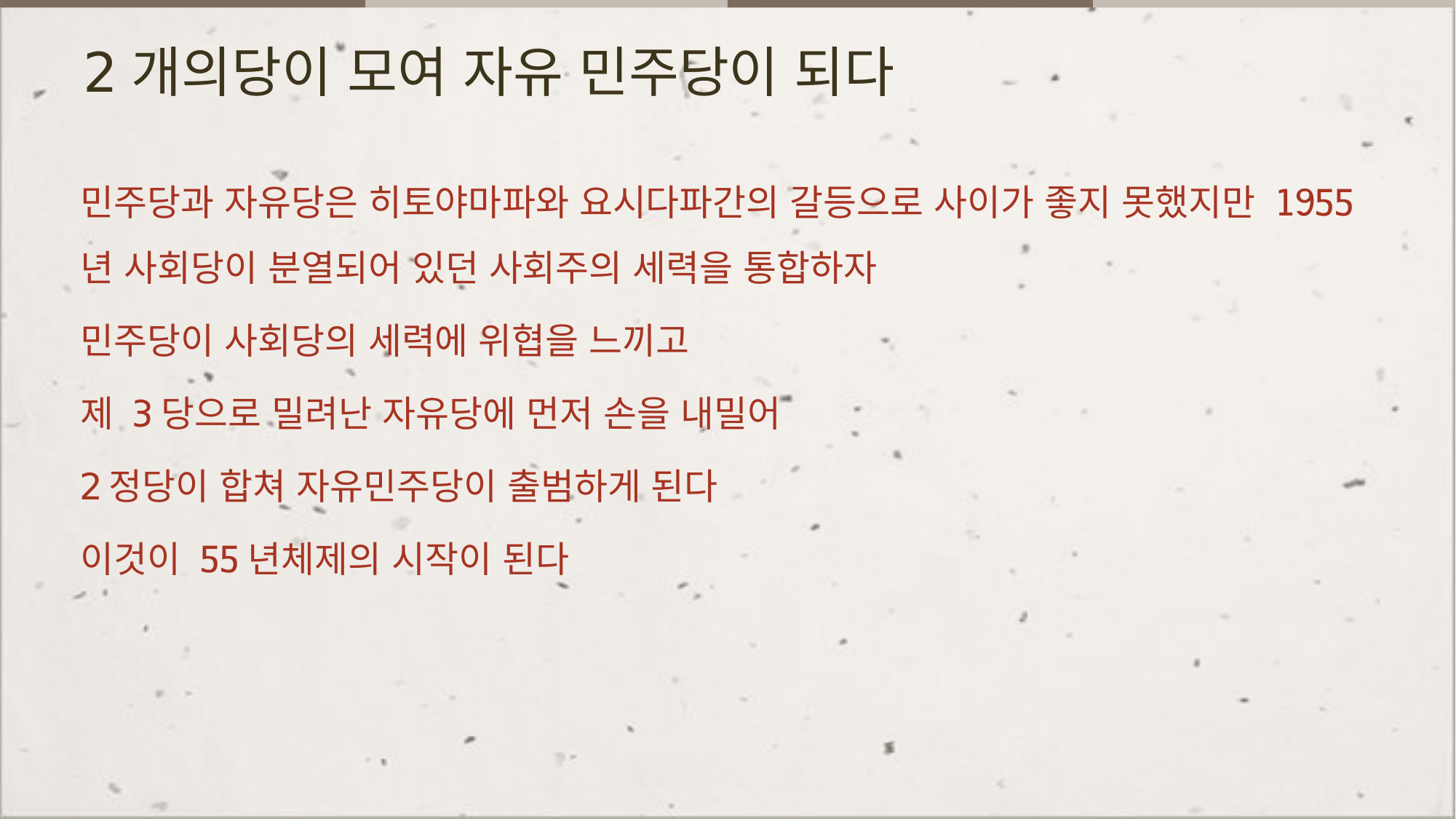

# 2개의당이 모여 자유 민주당이 되다
민주당과 자유당은 히토야마파와 요시다파간의 갈등으로 사이가 좋지 못했지만 1955년 사회당이 분열되어 있던 사회주의 세력을 통합하자
민주당이 사회당의 세력에 위협을 느끼고
제 3당으로 밀려난 자유당에 먼저 손을 내밀어
2정당이 합쳐 자유민주당이 출범하게 된다
이것이 55년체제의 시작이 된다